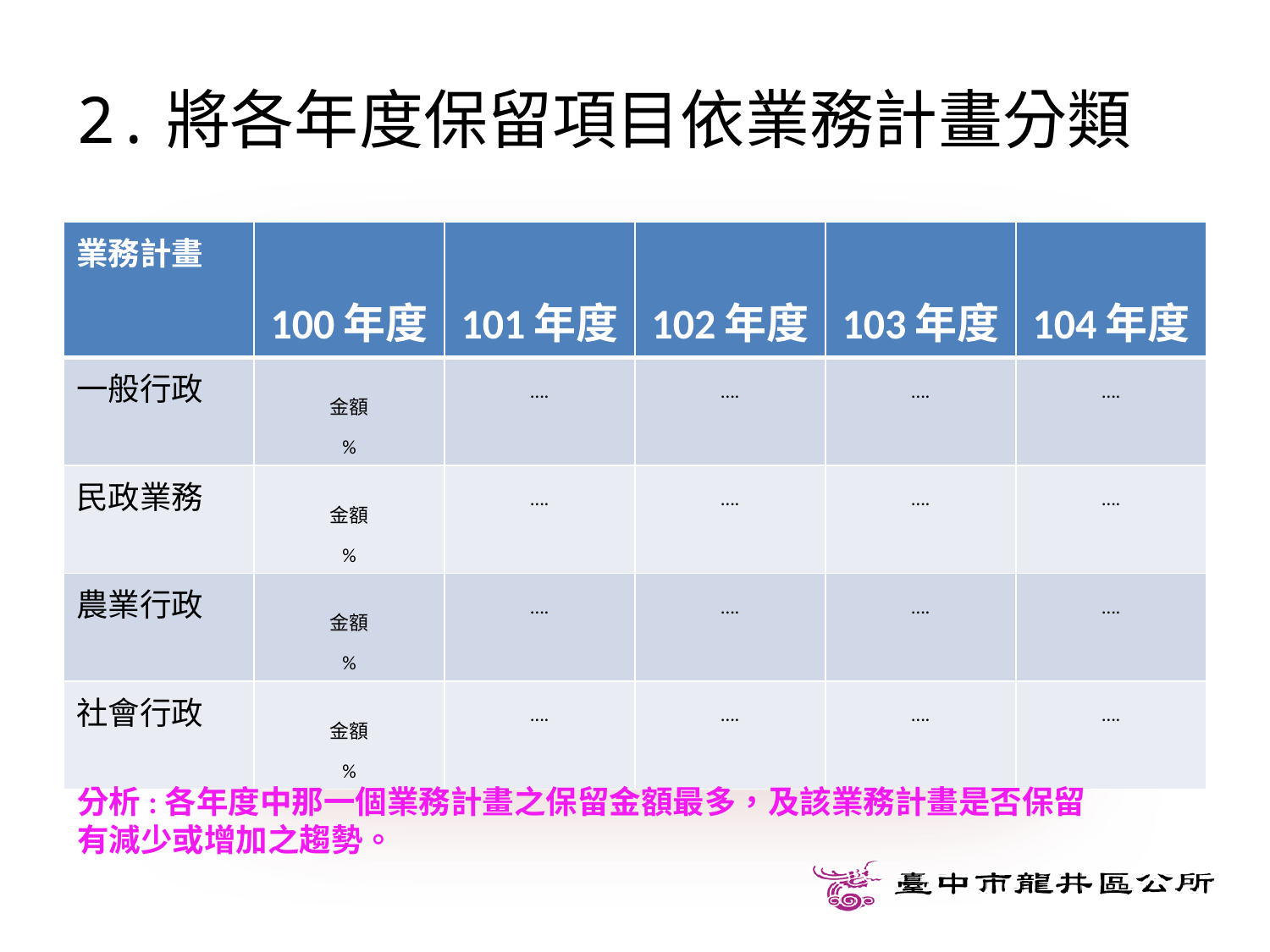

# 2.將各年度保留項目依業務計畫分類
| 業務計畫 | 100年度 | 101年度 | 102年度 | 103年度 | 104年度 |
| --- | --- | --- | --- | --- | --- |
| 一般行政 | 金額 % | …. | …. | …. | …. |
| 民政業務 | 金額 % | …. | …. | …. | …. |
| 農業行政 | 金額 % | …. | …. | …. | …. |
| 社會行政 | 金額 % | …. | …. | …. | …. |
分析:各年度中那一個業務計畫之保留金額最多，及該業務計畫是否保留有減少或增加之趨勢。